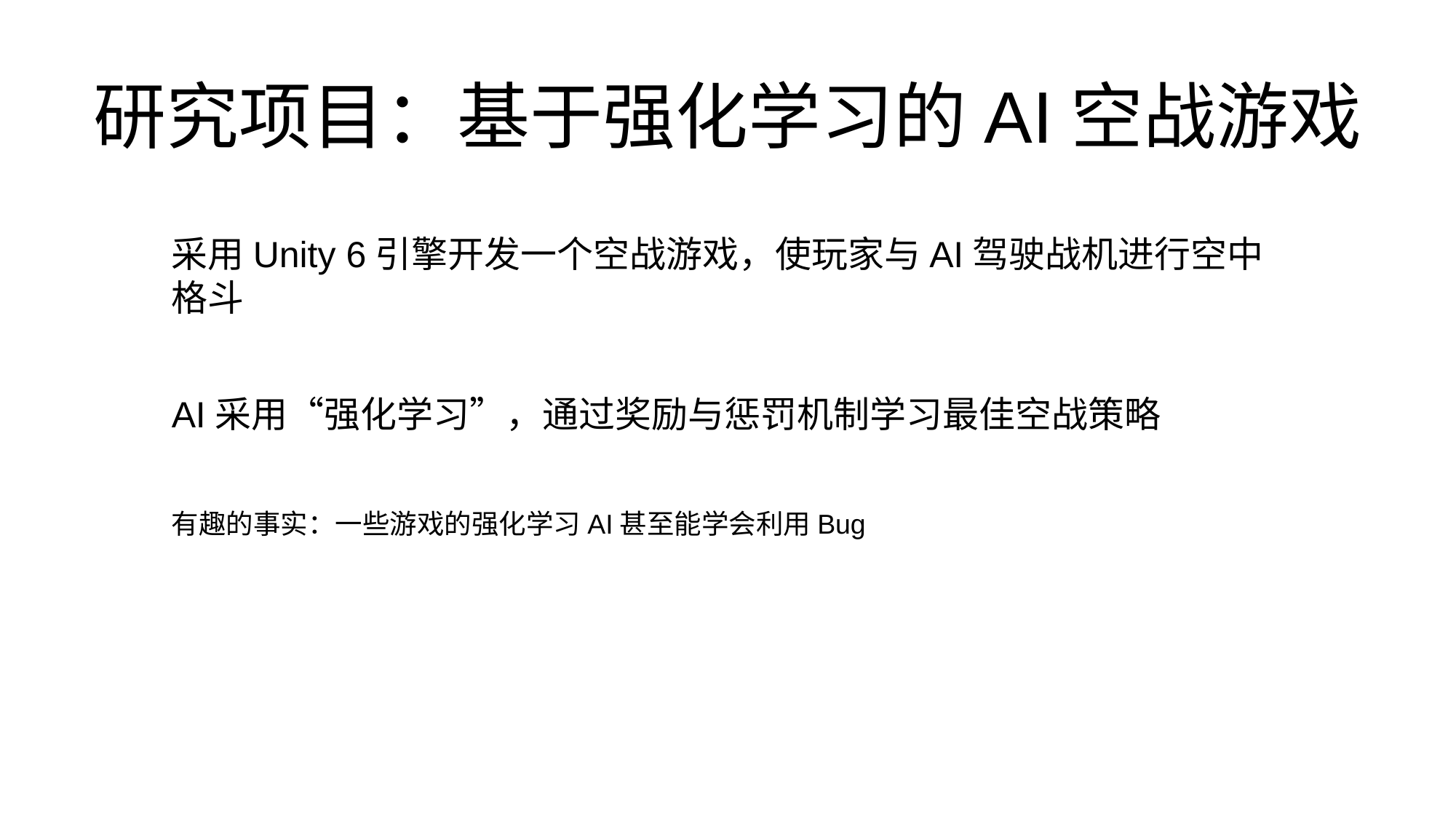

研究项目：基于强化学习的AI空战游戏
采用Unity 6引擎开发一个空战游戏，使玩家与AI驾驶战机进行空中格斗
AI采用“强化学习”，通过奖励与惩罚机制学习最佳空战策略
有趣的事实：一些游戏的强化学习AI甚至能学会利用Bug